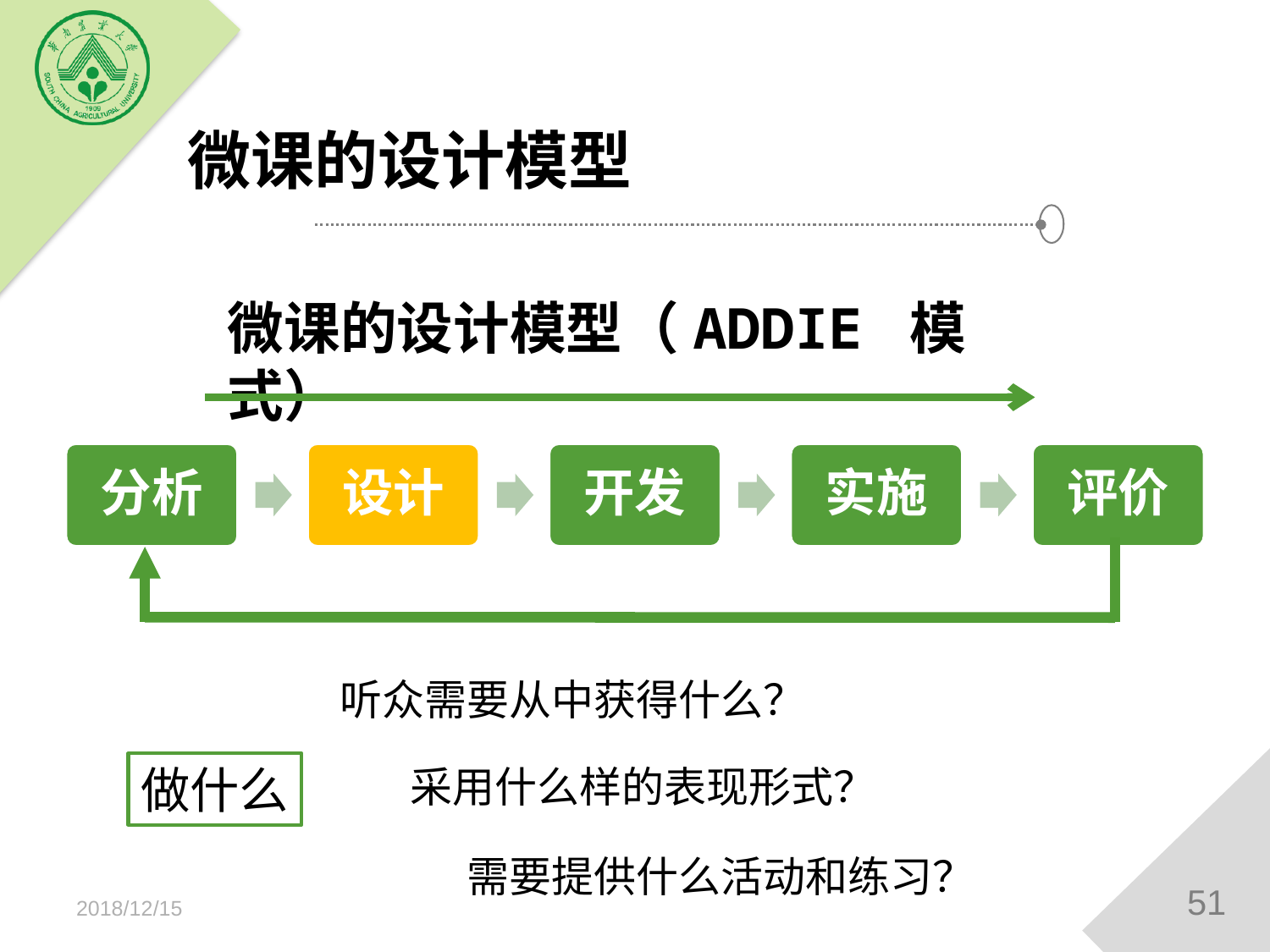

# 微课的设计模型
微课的设计模型（ADDIE 模式）

分析
设计
开发
实施
评价

听众需要从中获得什么？
做什么
采用什么样的表现形式？
需要提供什么活动和练习？
51
2018/12/15